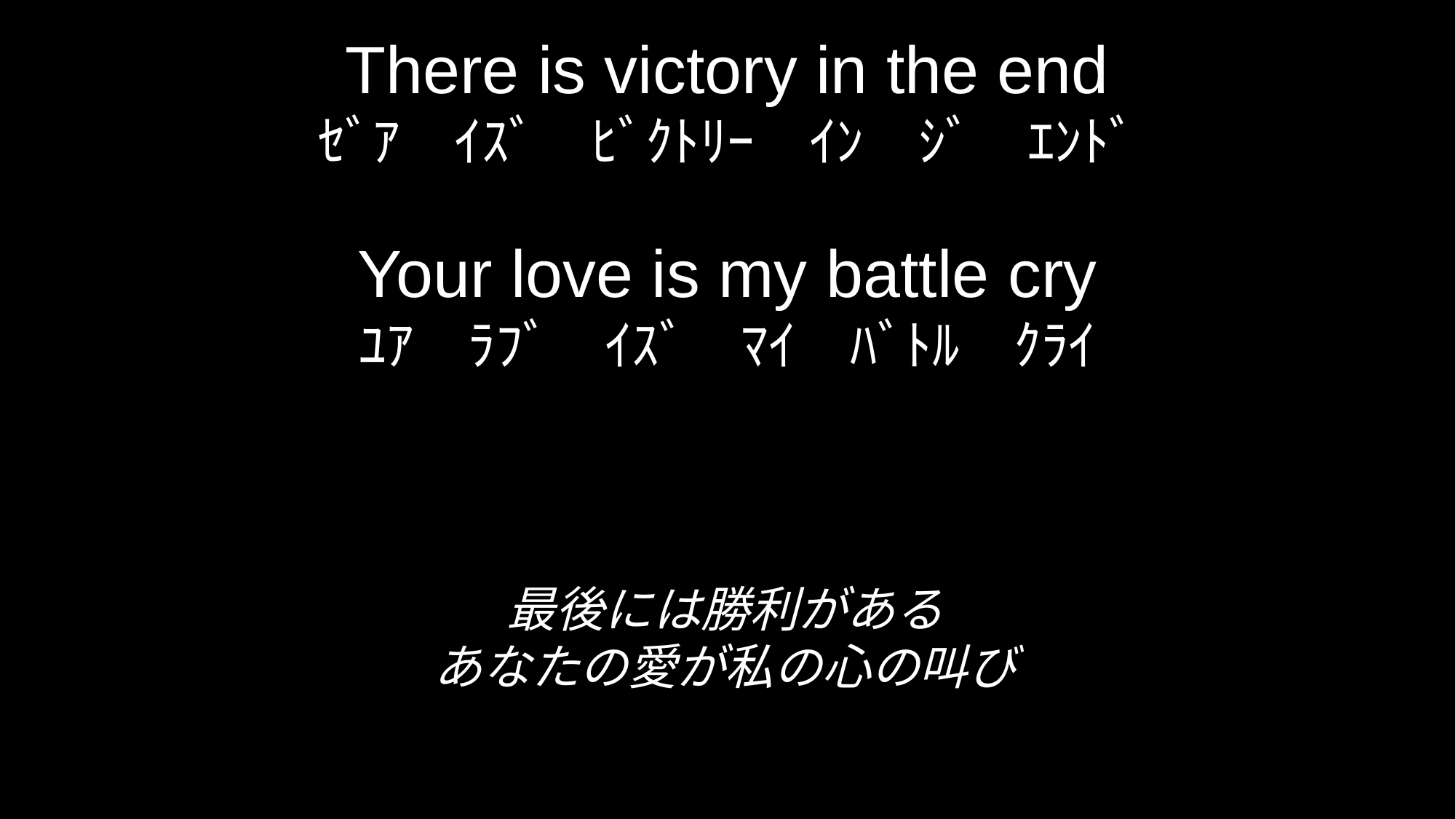

There is victory in the end
ｾﾞｱ　ｲｽﾞ　ﾋﾞｸﾄﾘｰ　ｲﾝ　ｼﾞ　ｴﾝﾄﾞ

Your love is my battle cry
ﾕｱ　ﾗﾌﾞ　ｲｽﾞ　ﾏｲ　ﾊﾞﾄﾙ　ｸﾗｲ
最後には勝利がある
あなたの愛が私の心の叫び